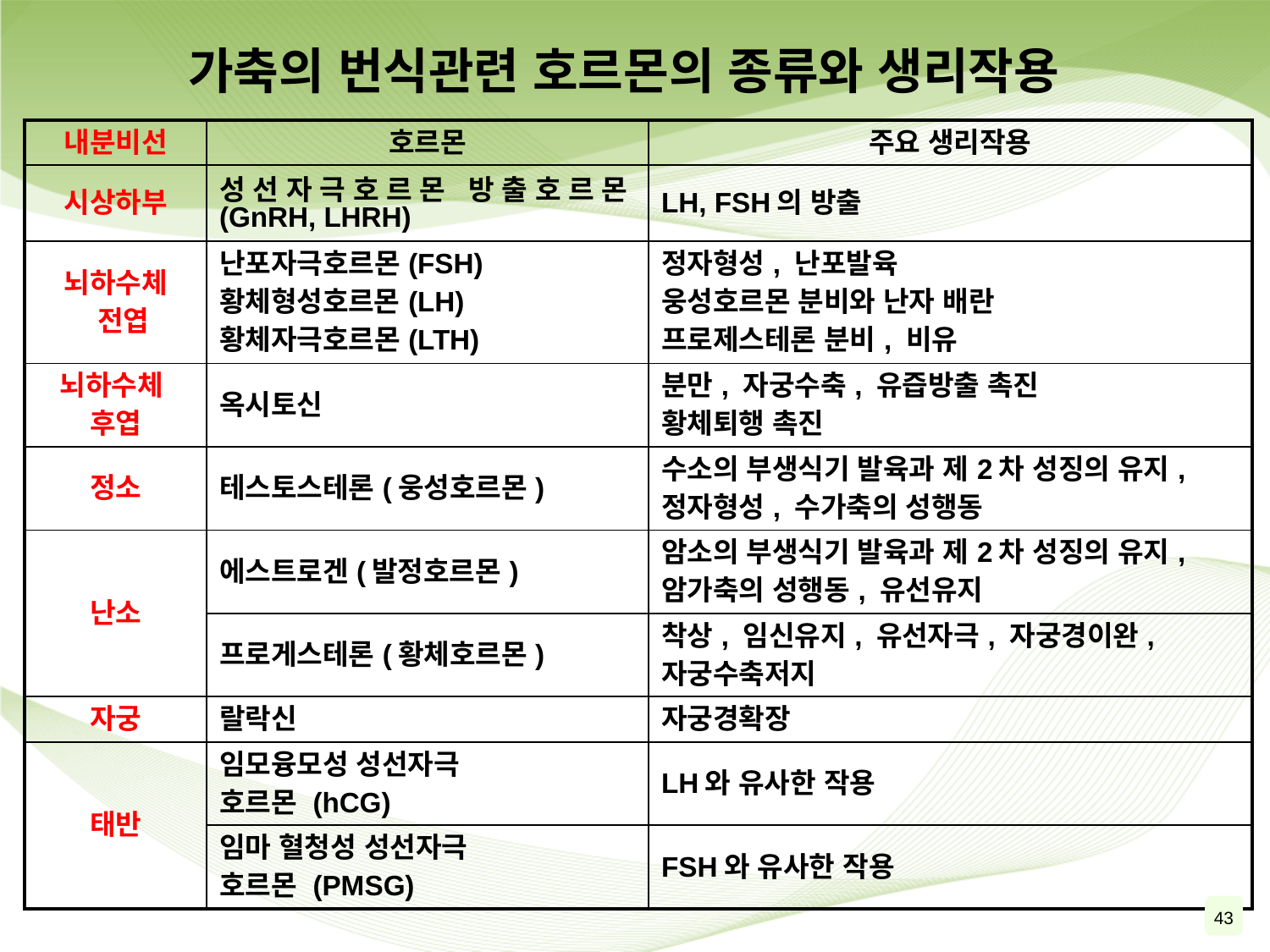

# 가축의 번식관련 호르몬의 종류와 생리작용
| 내분비선 | 호르몬 | 주요 생리작용 |
| --- | --- | --- |
| 시상하부 | 성선자극호르몬 방출호르몬(GnRH, LHRH) | LH, FSH의 방출 |
| 뇌하수체 전엽 | 난포자극호르몬(FSH) 황체형성호르몬(LH) 황체자극호르몬(LTH) | 정자형성, 난포발육 웅성호르몬 분비와 난자 배란 프로제스테론 분비, 비유 |
| 뇌하수체 후엽 | 옥시토신 | 분만, 자궁수축, 유즙방출 촉진 황체퇴행 촉진 |
| 정소 | 테스토스테론(웅성호르몬) | 수소의 부생식기 발육과 제2차 성징의 유지, 정자형성, 수가축의 성행동 |
| 난소 | 에스트로겐(발정호르몬) | 암소의 부생식기 발육과 제2차 성징의 유지, 암가축의 성행동, 유선유지 |
|  | 프로게스테론(황체호르몬) | 착상, 임신유지, 유선자극, 자궁경이완, 자궁수축저지 |
| 자궁 | 랄락신 | 자궁경확장 |
| 태반 | 임모융모성 성선자극 호르몬 (hCG) | LH와 유사한 작용 |
|  | 임마 혈청성 성선자극 호르몬 (PMSG) | FSH와 유사한 작용 |
43